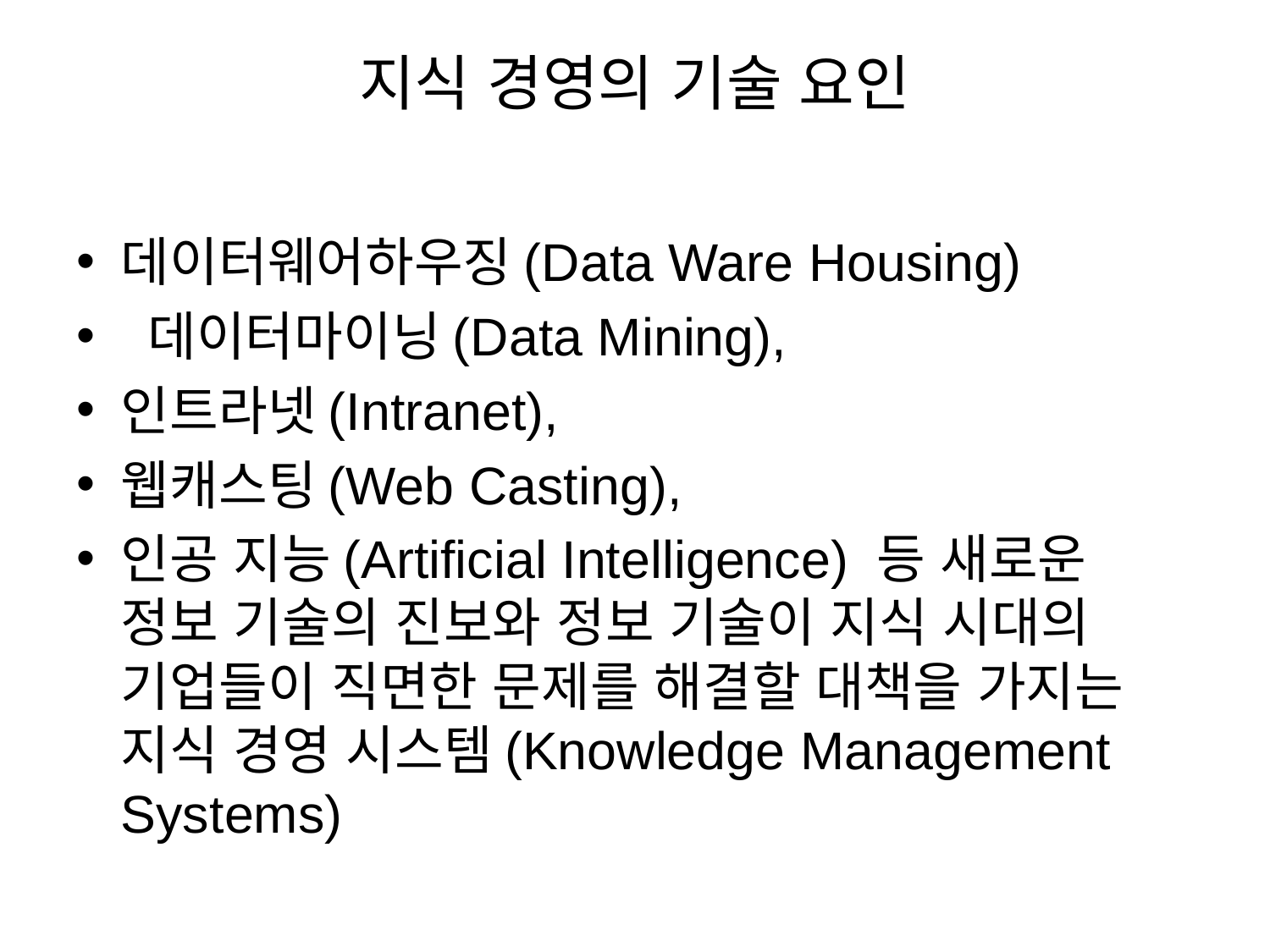

# 지식 경영의 기술 요인
데이터웨어하우징(Data Ware Housing)
 데이터마이닝(Data Mining),
인트라넷(Intranet),
웹캐스팅(Web Casting),
인공 지능(Artificial Intelligence) 등 새로운 정보 기술의 진보와 정보 기술이 지식 시대의 기업들이 직면한 문제를 해결할 대책을 가지는 지식 경영 시스템(Knowledge Management Systems)